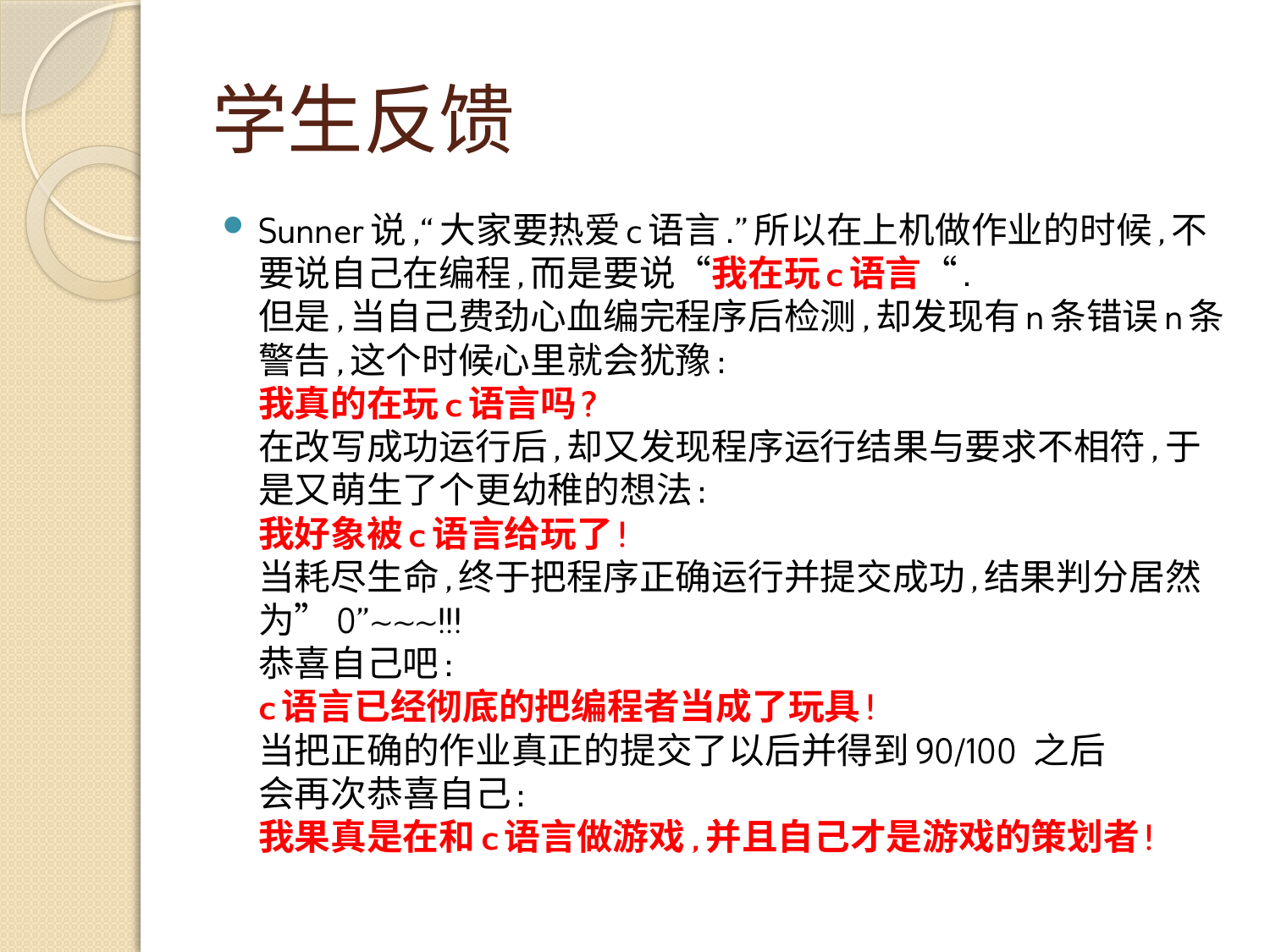

# 学生反馈
Sunner说,“大家要热爱c语言.”所以在上机做作业的时候,不要说自己在编程,而是要说“我在玩c语言“.
但是,当自己费劲心血编完程序后检测,却发现有n条错误n条警告,这个时候心里就会犹豫:
我真的在玩c语言吗?
在改写成功运行后,却又发现程序运行结果与要求不相符,于是又萌生了个更幼稚的想法:
我好象被c语言给玩了!
当耗尽生命,终于把程序正确运行并提交成功,结果判分居然为”0”~~~!!!
恭喜自己吧:
c语言已经彻底的把编程者当成了玩具!
当把正确的作业真正的提交了以后并得到90/100 之后
会再次恭喜自己:
我果真是在和c语言做游戏,并且自己才是游戏的策划者!